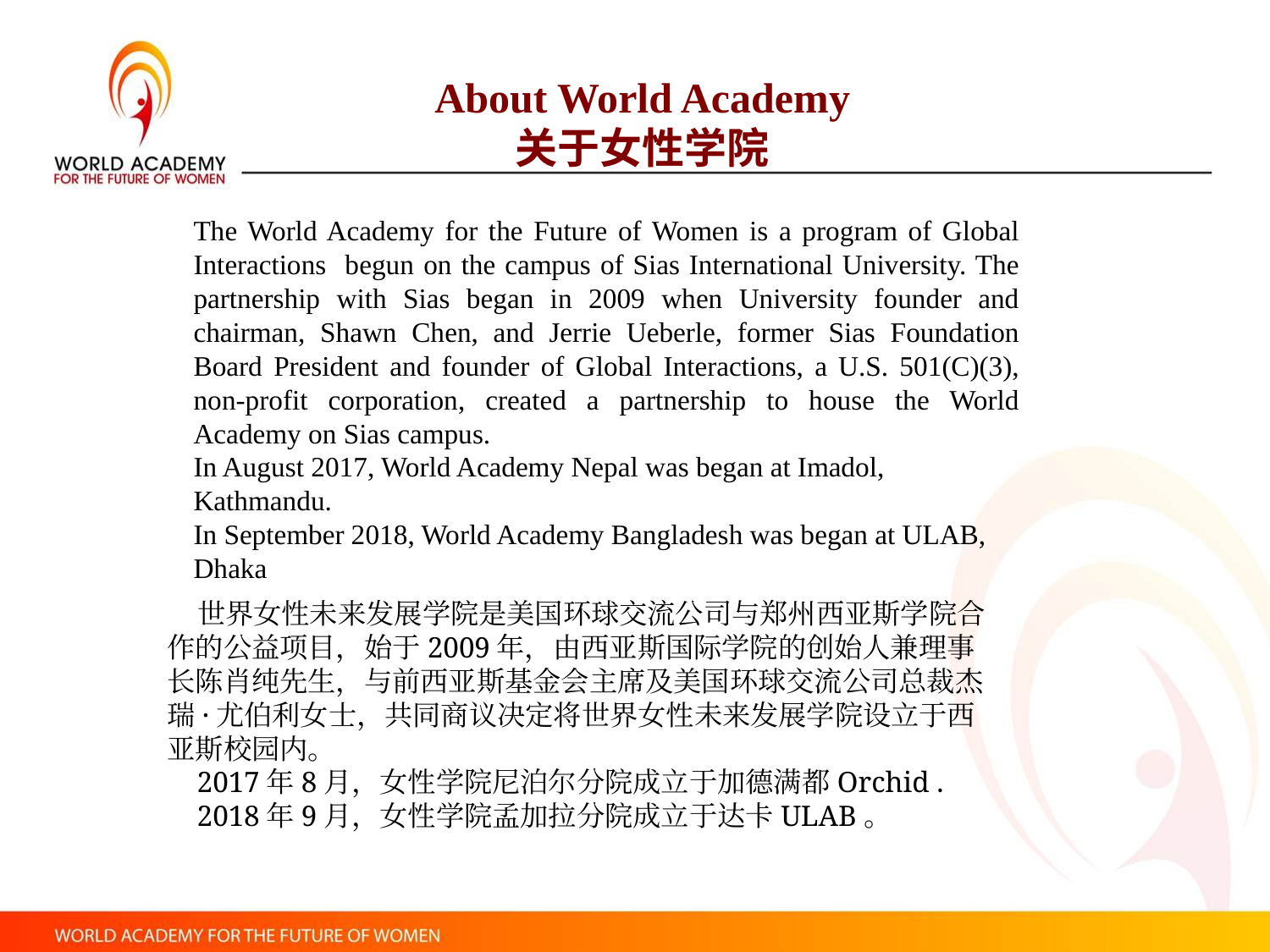

About World Academy
关于女性学院
The World Academy for the Future of Women is a program of Global Interactions  begun on the campus of Sias International University. The partnership with Sias began in 2009 when University founder and chairman, Shawn Chen, and Jerrie Ueberle, former Sias Foundation Board President and founder of Global Interactions, a U.S. 501(C)(3), non-profit corporation, created a partnership to house the World Academy on Sias campus.
In August 2017, World Academy Nepal was began at Imadol,
Kathmandu.
In September 2018, World Academy Bangladesh was began at ULAB, Dhaka

    世界女性未来发展学院是美国环球交流公司与郑州西亚斯学院合作的公益项目，始于2009年，由西亚斯国际学院的创始人兼理事长陈肖纯先生，与前西亚斯基金会主席及美国环球交流公司总裁杰瑞·尤伯利女士，共同商议决定将世界女性未来发展学院设立于西亚斯校园内。
    2017年8月，女性学院尼泊尔分院成立于加德满都Orchid .
    2018年9月，女性学院孟加拉分院成立于达卡ULAB。